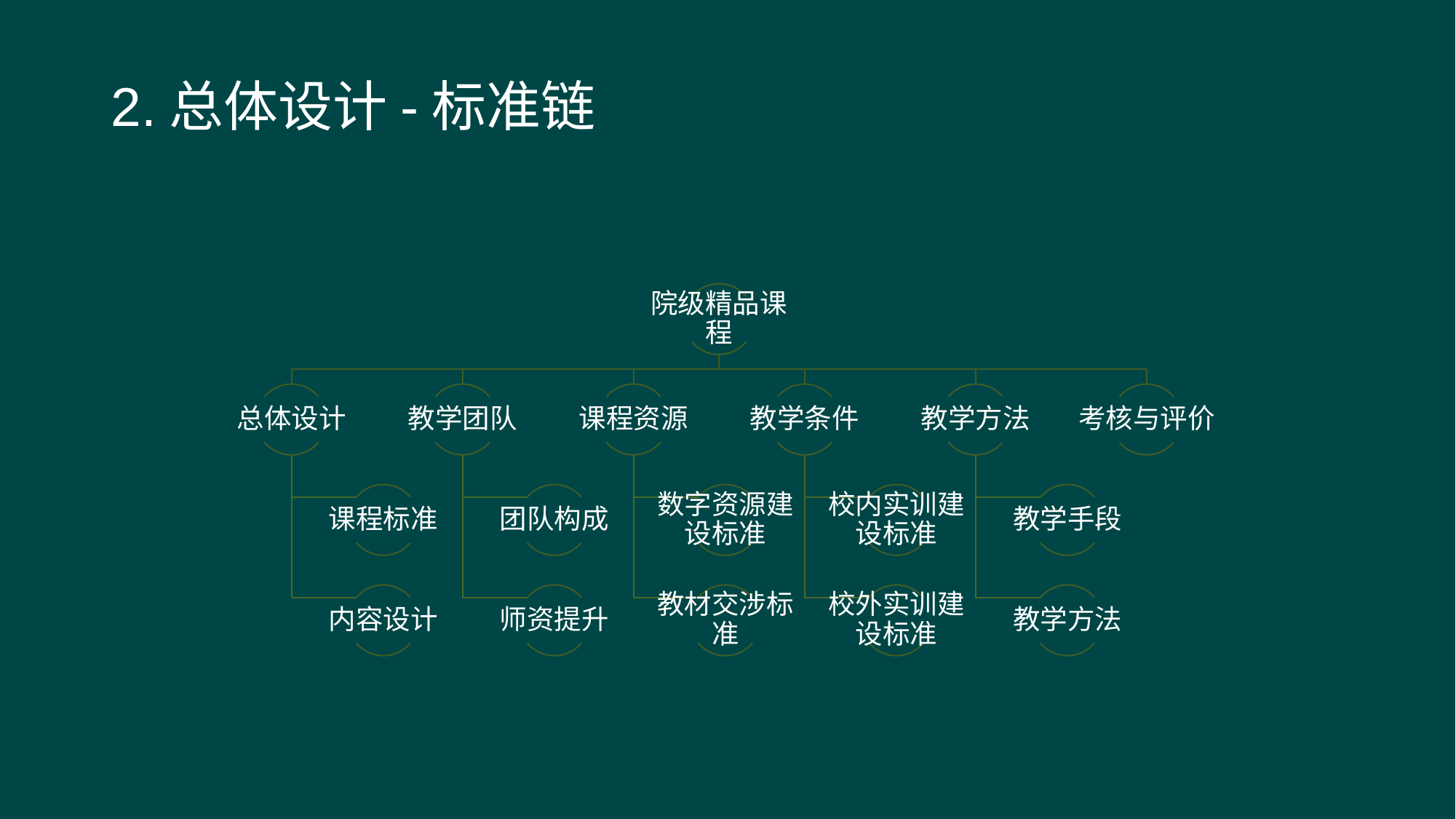

2.总体设计-标准链
院级精品课程
总体设计
课程标准
内容设计
教学团队
团队构成
师资提升
课程资源
数字资源建设标准
教材交涉标准
教学条件
校内实训建设标准
校外实训建设标准
教学方法
教学手段
教学方法
考核与评价